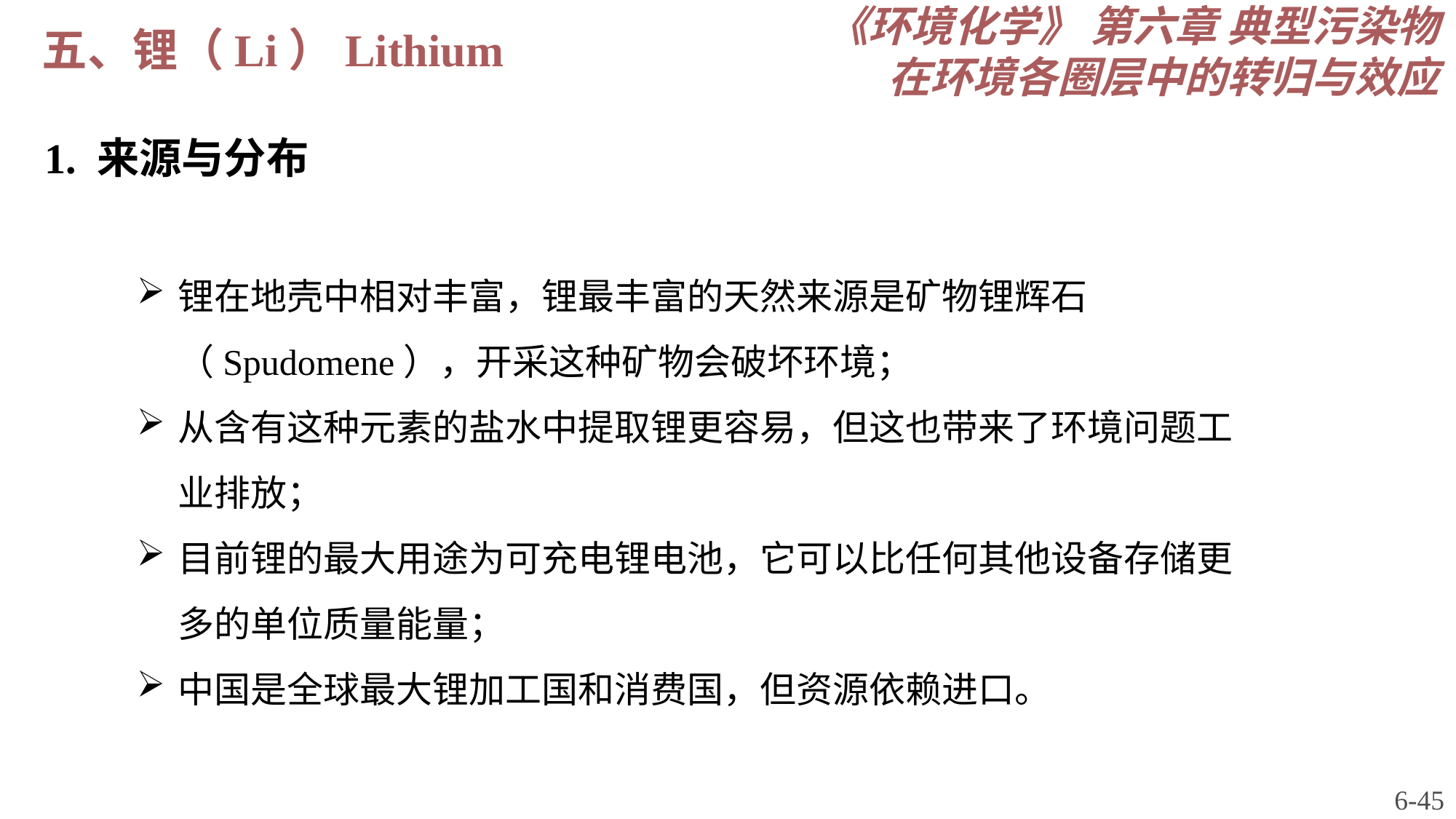

《环境化学》 第六章 典型污染物在环境各圈层中的转归与效应
五、锂（Li）Lithium
1. 来源与分布
锂在地壳中相对丰富，锂最丰富的天然来源是矿物锂辉石（Spudomene），开采这种矿物会破坏环境；
从含有这种元素的盐水中提取锂更容易，但这也带来了环境问题工业排放；
目前锂的最大用途为可充电锂电池，它可以比任何其他设备存储更多的单位质量能量；
中国是全球最大锂加工国和消费国，但资源依赖进口。
6-45